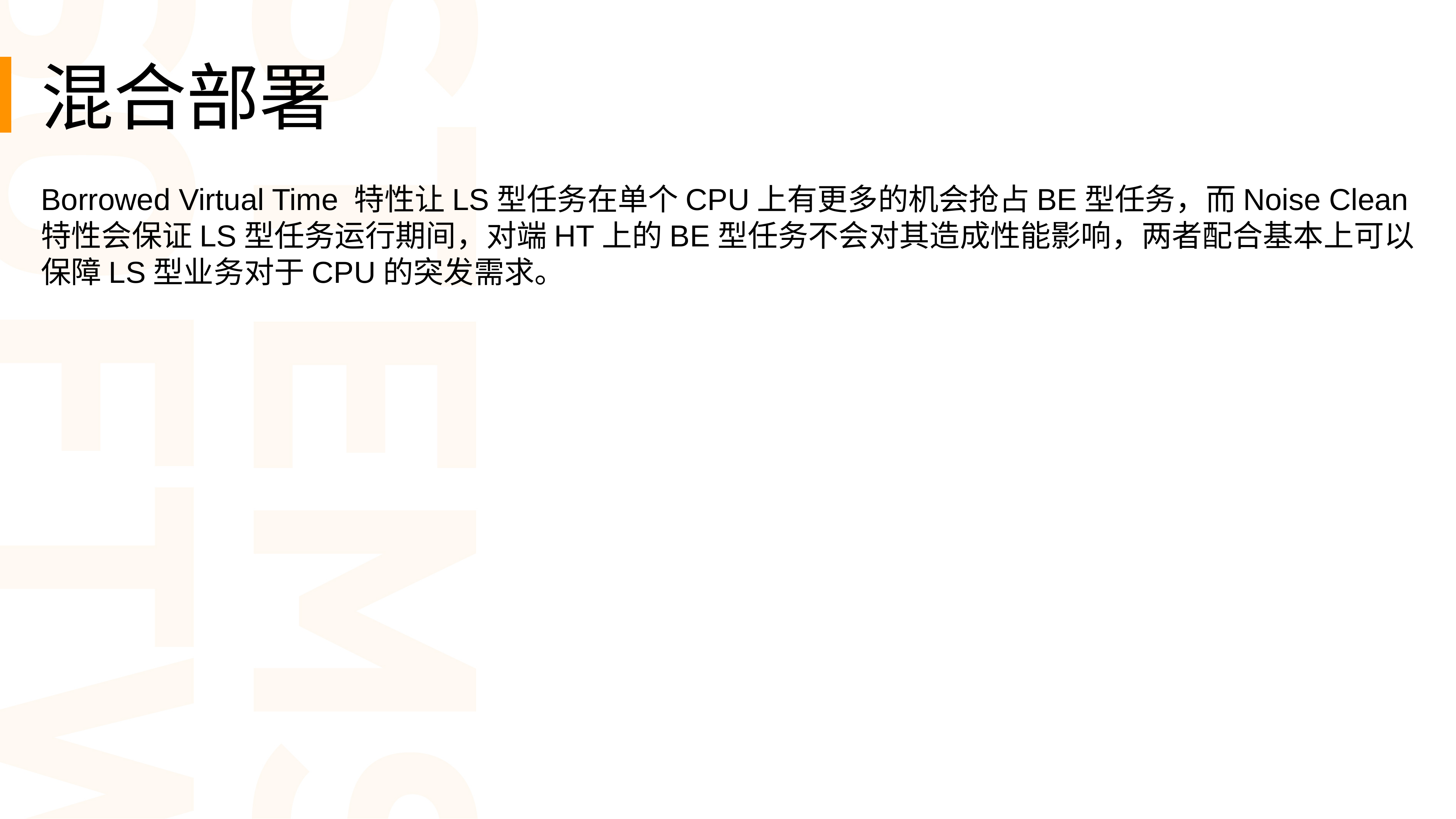

混合部署

Borrowed Virtual Time 特性让LS型任务在单个CPU上有更多的机会抢占BE型任务，而Noise Clean特性会保证LS型任务运行期间，对端HT上的BE型任务不会对其造成性能影响，两者配合基本上可以保障LS型业务对于CPU的突发需求。